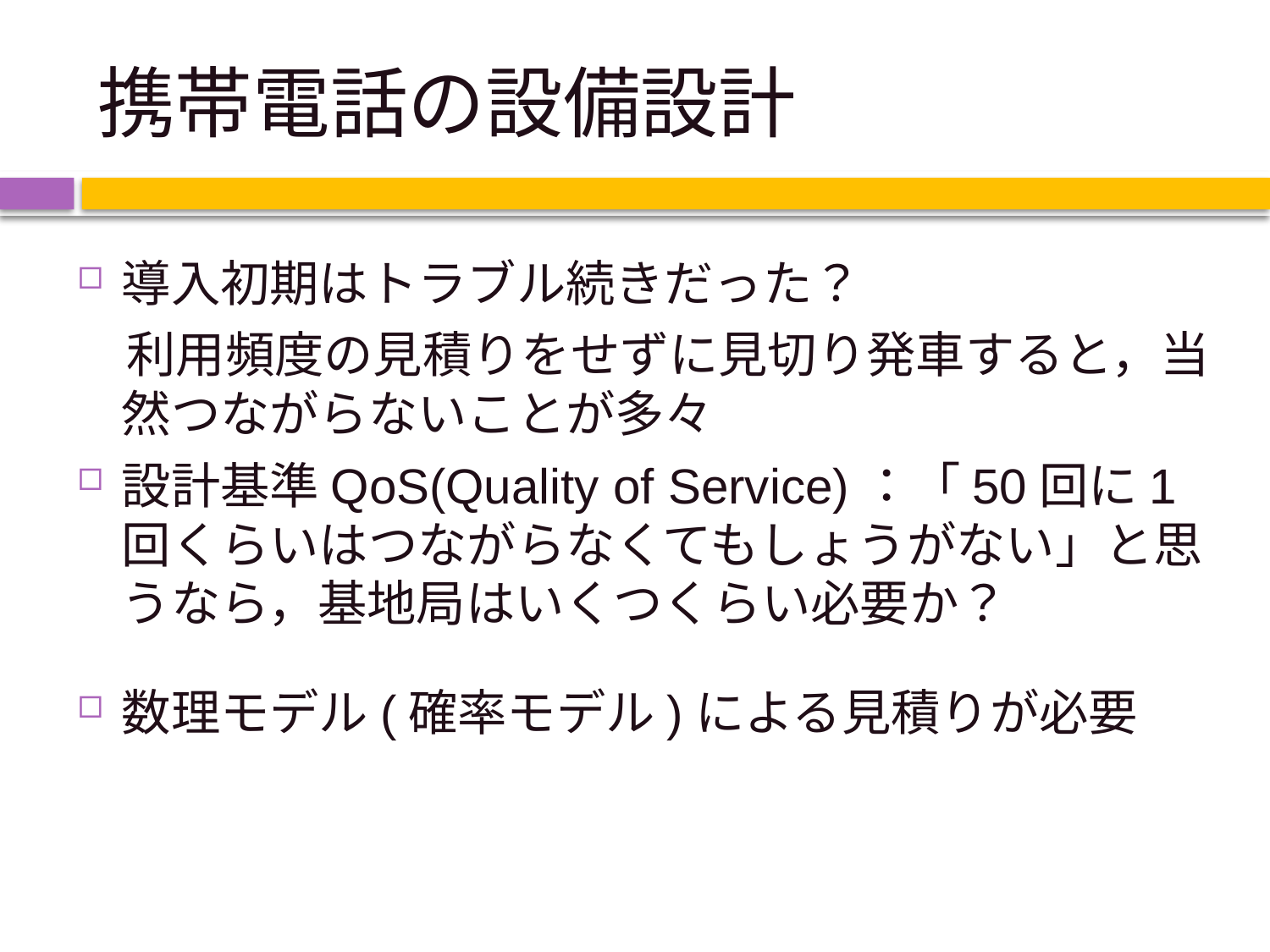

# 携帯電話の設備設計
導入初期はトラブル続きだった？
　利用頻度の見積りをせずに見切り発車すると，当然つながらないことが多々
設計基準QoS(Quality of Service)：「50回に1回くらいはつながらなくてもしょうがない」と思うなら，基地局はいくつくらい必要か？

数理モデル(確率モデル)による見積りが必要